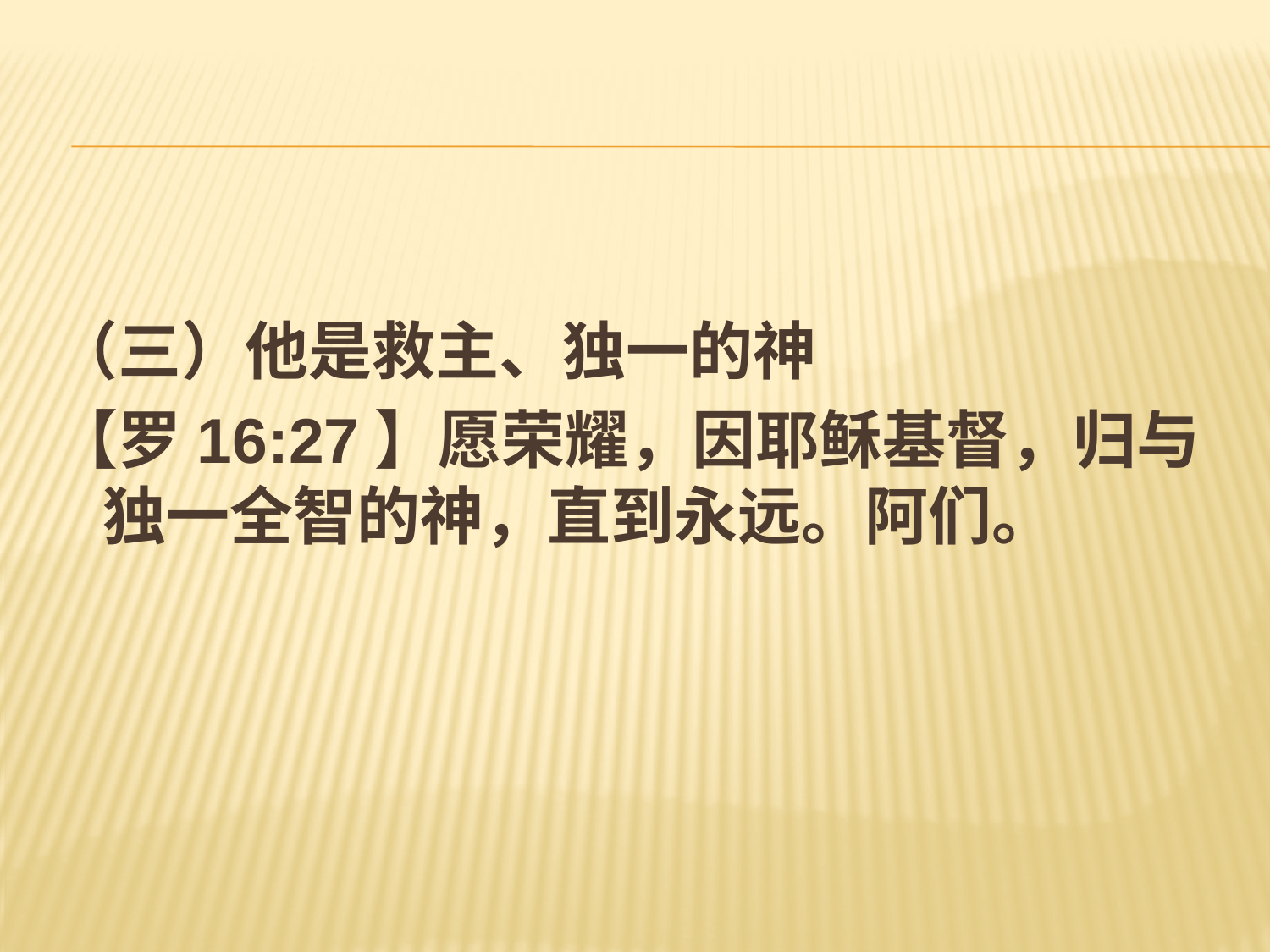

#

（三）他是救主、独一的神
【罗16:27】愿荣耀，因耶稣基督，归与独一全智的神，直到永远。阿们。